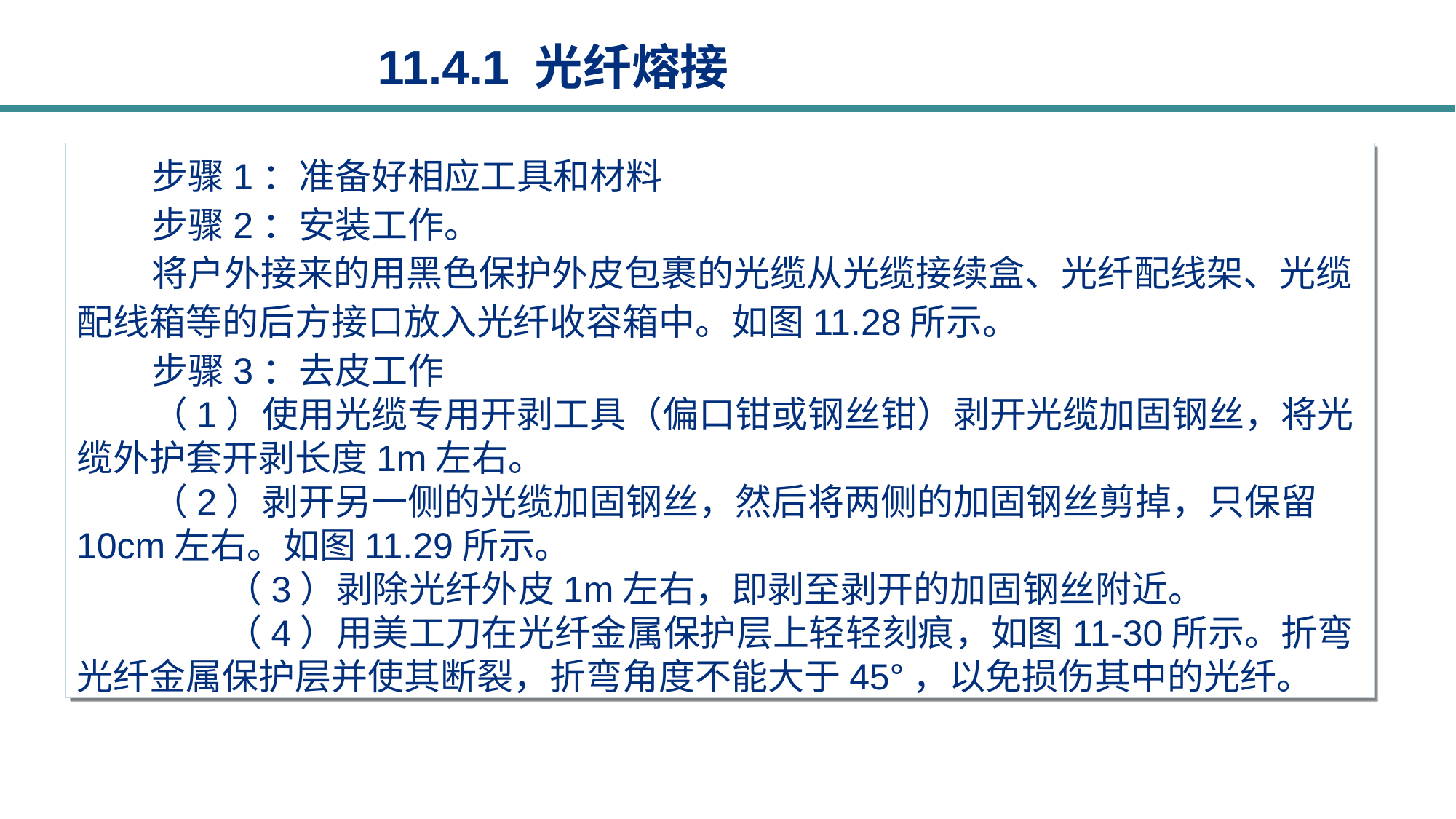

11.4.1 光纤熔接
步骤1：准备好相应工具和材料
步骤2：安装工作。
将户外接来的用黑色保护外皮包裹的光缆从光缆接续盒、光纤配线架、光缆配线箱等的后方接口放入光纤收容箱中。如图11.28所示。
步骤3：去皮工作
（1）使用光缆专用开剥工具（偏口钳或钢丝钳）剥开光缆加固钢丝，将光缆外护套开剥长度1m左右。
（2）剥开另一侧的光缆加固钢丝，然后将两侧的加固钢丝剪掉，只保留10cm左右。如图11.29所示。
        （3）剥除光纤外皮1m左右，即剥至剥开的加固钢丝附近。
        （4）用美工刀在光纤金属保护层上轻轻刻痕，如图11-30所示。折弯光纤金属保护层并使其断裂，折弯角度不能大于45°，以免损伤其中的光纤。